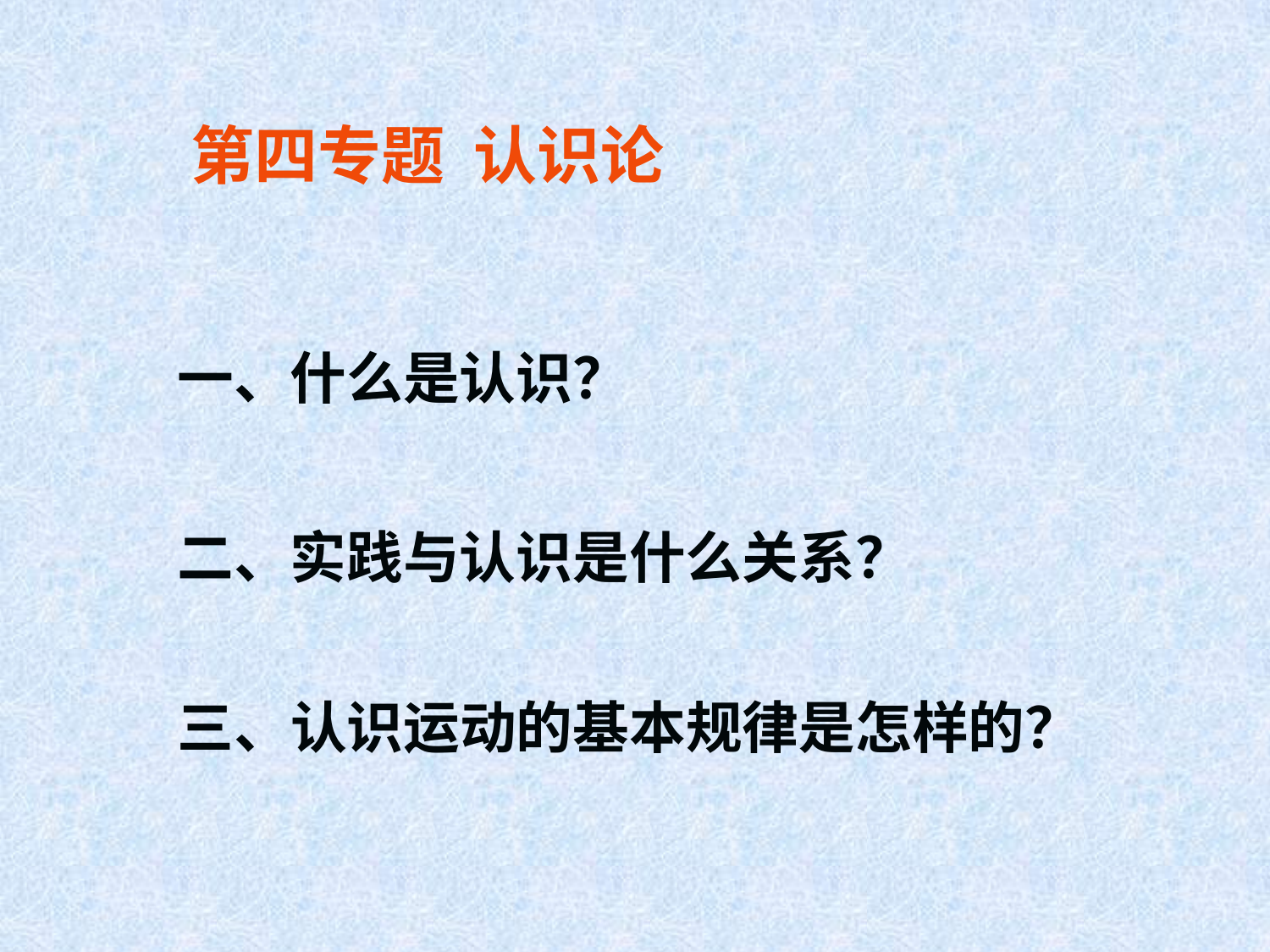

第四专题  认识论
一、什么是认识？
二、实践与认识是什么关系？
三、认识运动的基本规律是怎样的？